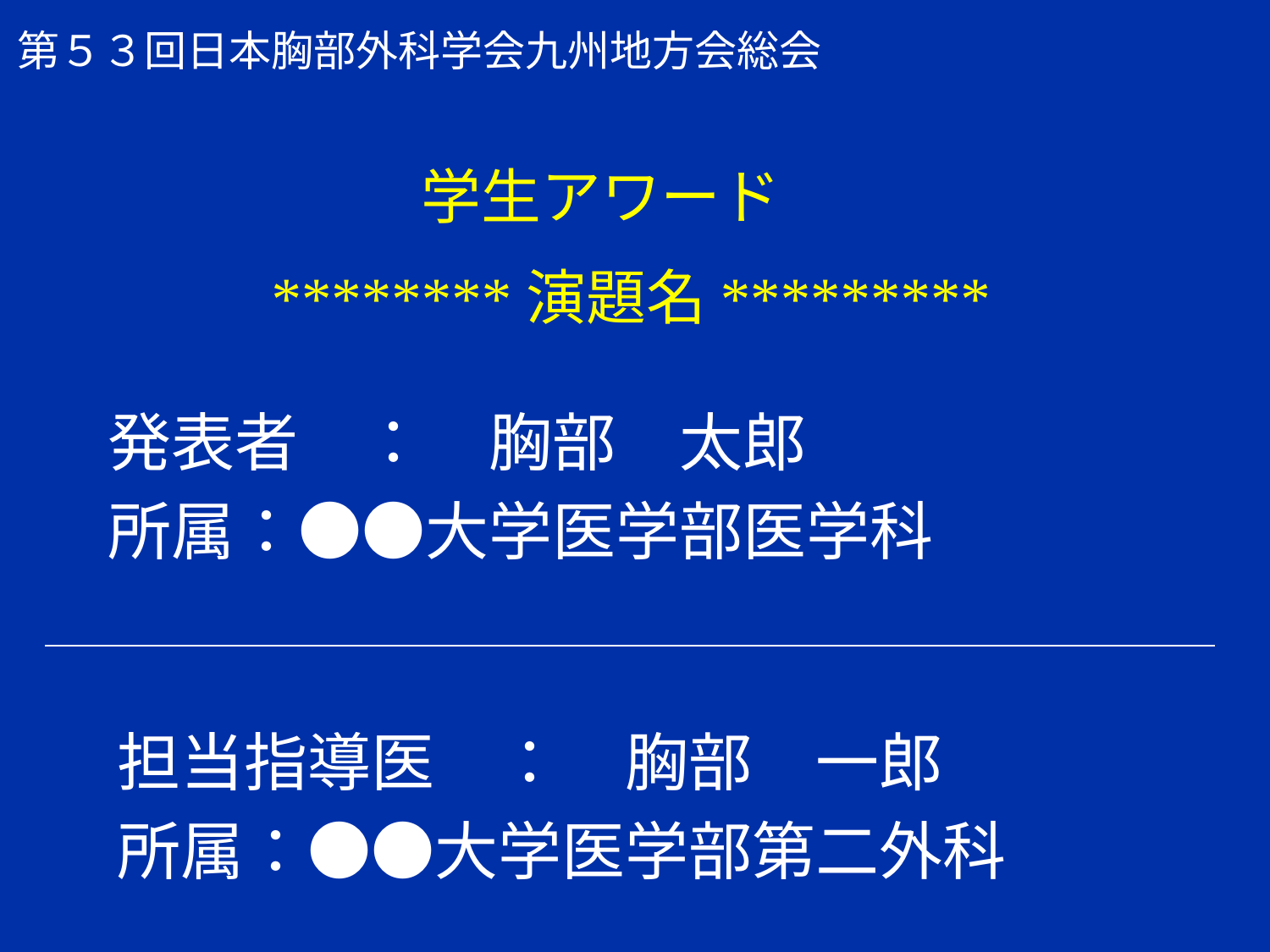

第５３回日本胸部外科学会九州地方会総会
学生アワード
# ********演題名*********
発表者　：　胸部　太郎
所属：●●大学医学部医学科
担当指導医　：　胸部　一郎
所属：●●大学医学部第二外科